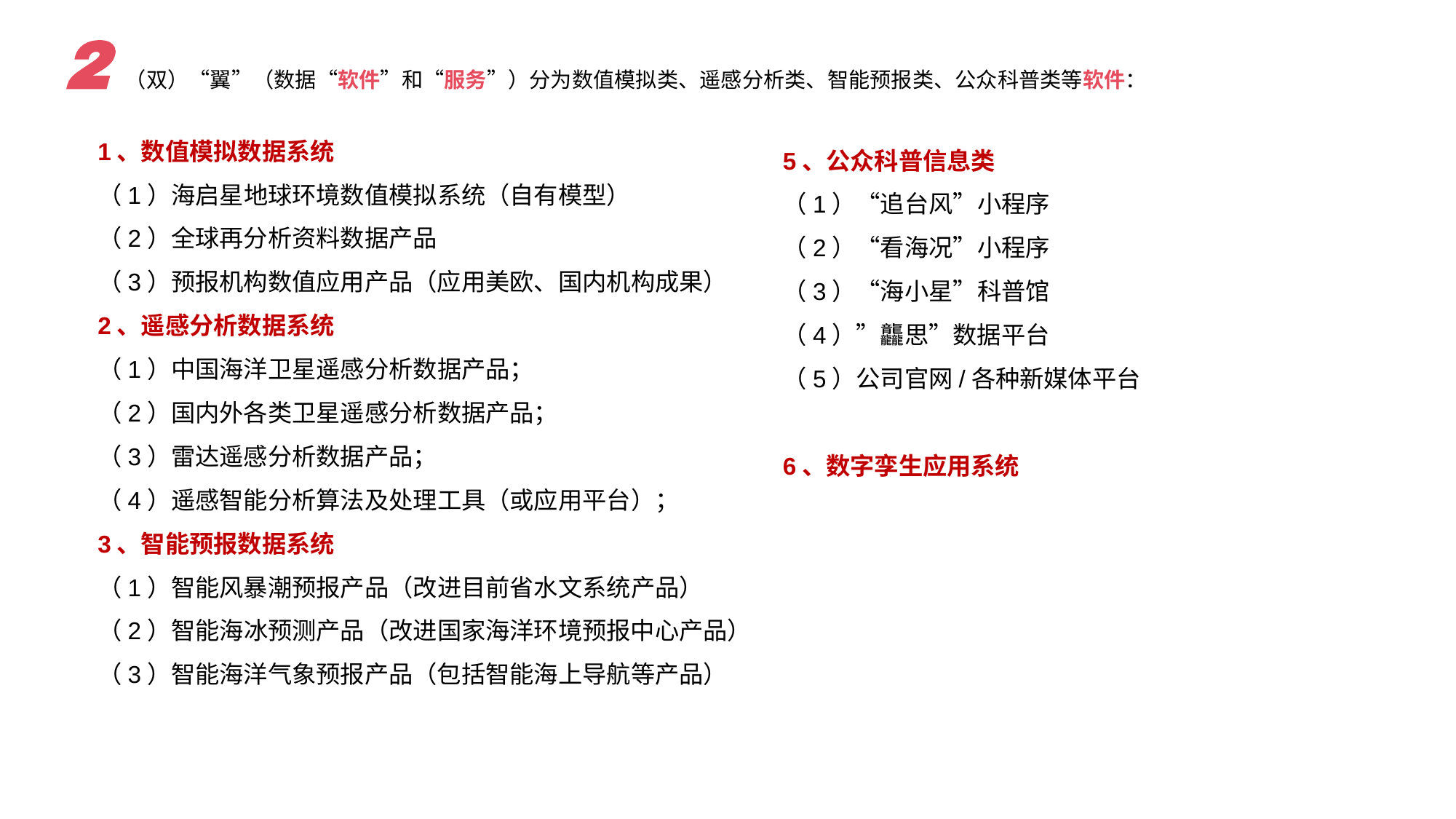

2（双）“翼”（数据“软件”和“服务”）分为数值模拟类、遥感分析类、智能预报类、公众科普类等软件：
1、数值模拟数据系统
（1）海启星地球环境数值模拟系统（自有模型）
（2）全球再分析资料数据产品
（3）预报机构数值应用产品（应用美欧、国内机构成果）
2、遥感分析数据系统
（1）中国海洋卫星遥感分析数据产品；
（2）国内外各类卫星遥感分析数据产品；
（3）雷达遥感分析数据产品；
（4）遥感智能分析算法及处理工具（或应用平台）；
3、智能预报数据系统
（1）智能风暴潮预报产品（改进目前省水文系统产品）
（2）智能海冰预测产品（改进国家海洋环境预报中心产品）
（3）智能海洋气象预报产品（包括智能海上导航等产品）
5、公众科普信息类
（1）“追台风”小程序
（2）“看海况”小程序
（3）“海小星”科普馆
（4）”龘思”数据平台
（5）公司官网/各种新媒体平台

6、数字孪生应用系统